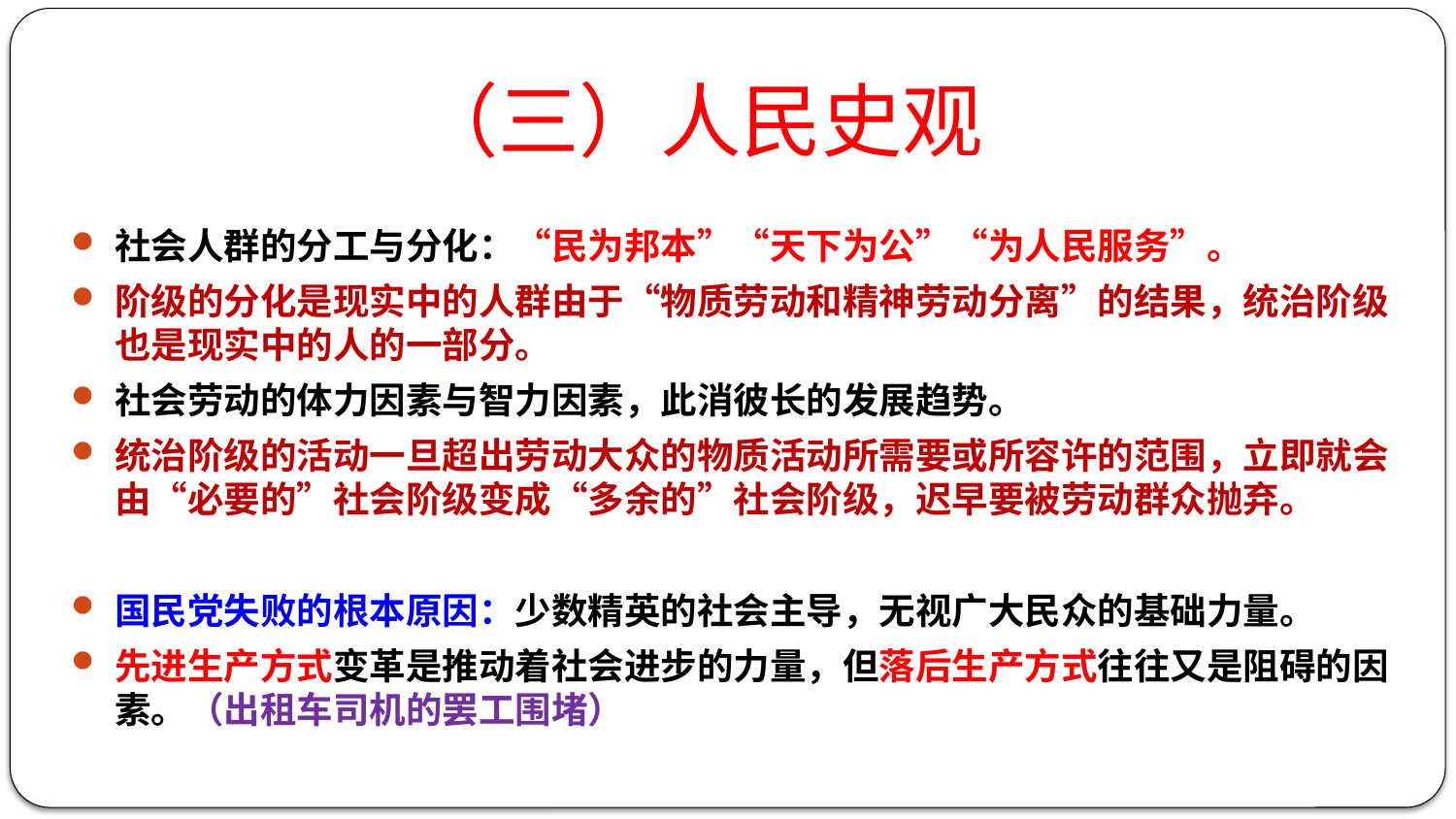

# （三）人民史观
社会人群的分工与分化：“民为邦本”“天下为公”“为人民服务”。
阶级的分化是现实中的人群由于“物质劳动和精神劳动分离”的结果，统治阶级也是现实中的人的一部分。
社会劳动的体力因素与智力因素，此消彼长的发展趋势。
统治阶级的活动一旦超出劳动大众的物质活动所需要或所容许的范围，立即就会由“必要的”社会阶级变成“多余的”社会阶级，迟早要被劳动群众抛弃。

国民党失败的根本原因：少数精英的社会主导，无视广大民众的基础力量。
先进生产方式变革是推动着社会进步的力量，但落后生产方式往往又是阻碍的因素。（出租车司机的罢工围堵）